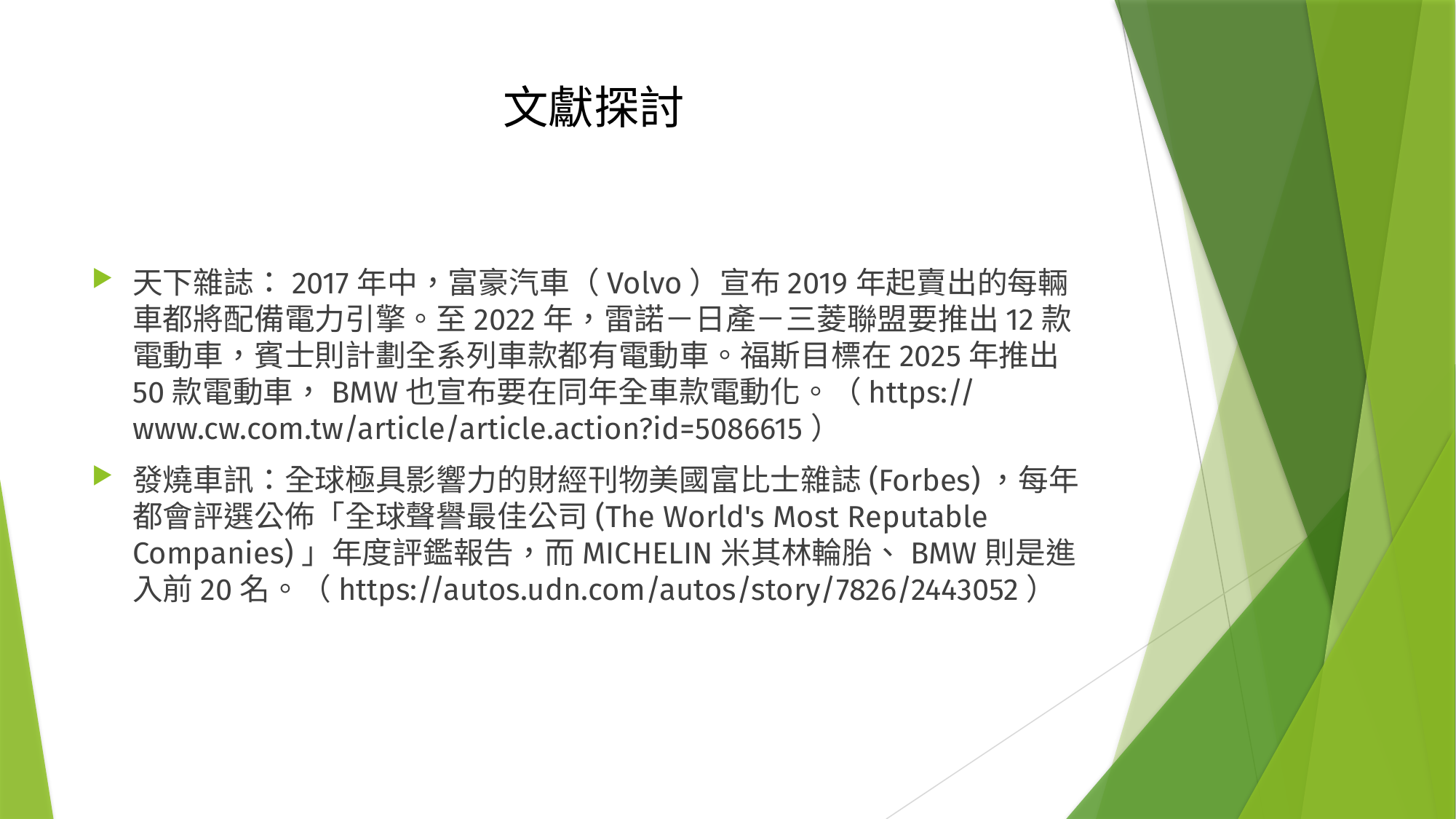

# 文獻探討
天下雜誌：2017年中，富豪汽車（Volvo）宣布2019年起賣出的每輛車都將配備電力引擎。至2022年，雷諾－日產－三菱聯盟要推出12款電動車，賓士則計劃全系列車款都有電動車。福斯目標在2025年推出50款電動車，BMW也宣布要在同年全車款電動化。（https://www.cw.com.tw/article/article.action?id=5086615）
發燒車訊：全球極具影響力的財經刊物美國富比士雜誌(Forbes)，每年都會評選公佈「全球聲譽最佳公司(The World's Most Reputable Companies)」年度評鑑報告，而MICHELIN米其林輪胎、BMW則是進入前20名。（https://autos.udn.com/autos/story/7826/2443052）